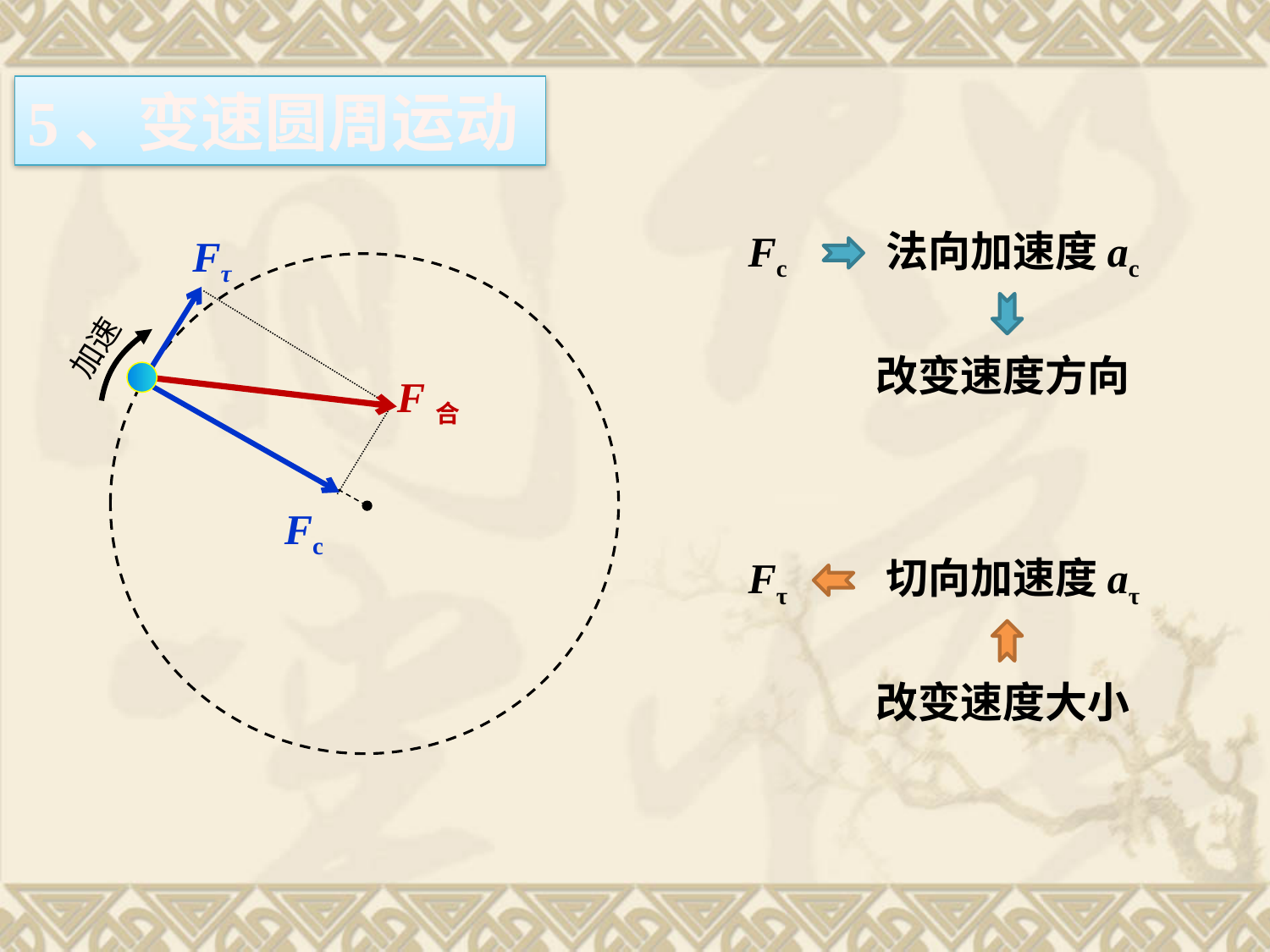

5、变速圆周运动
Fc
法向加速度ac
Fτ

加速
改变速度方向

F合

Fc

Fτ
切向加速度aτ

改变速度大小